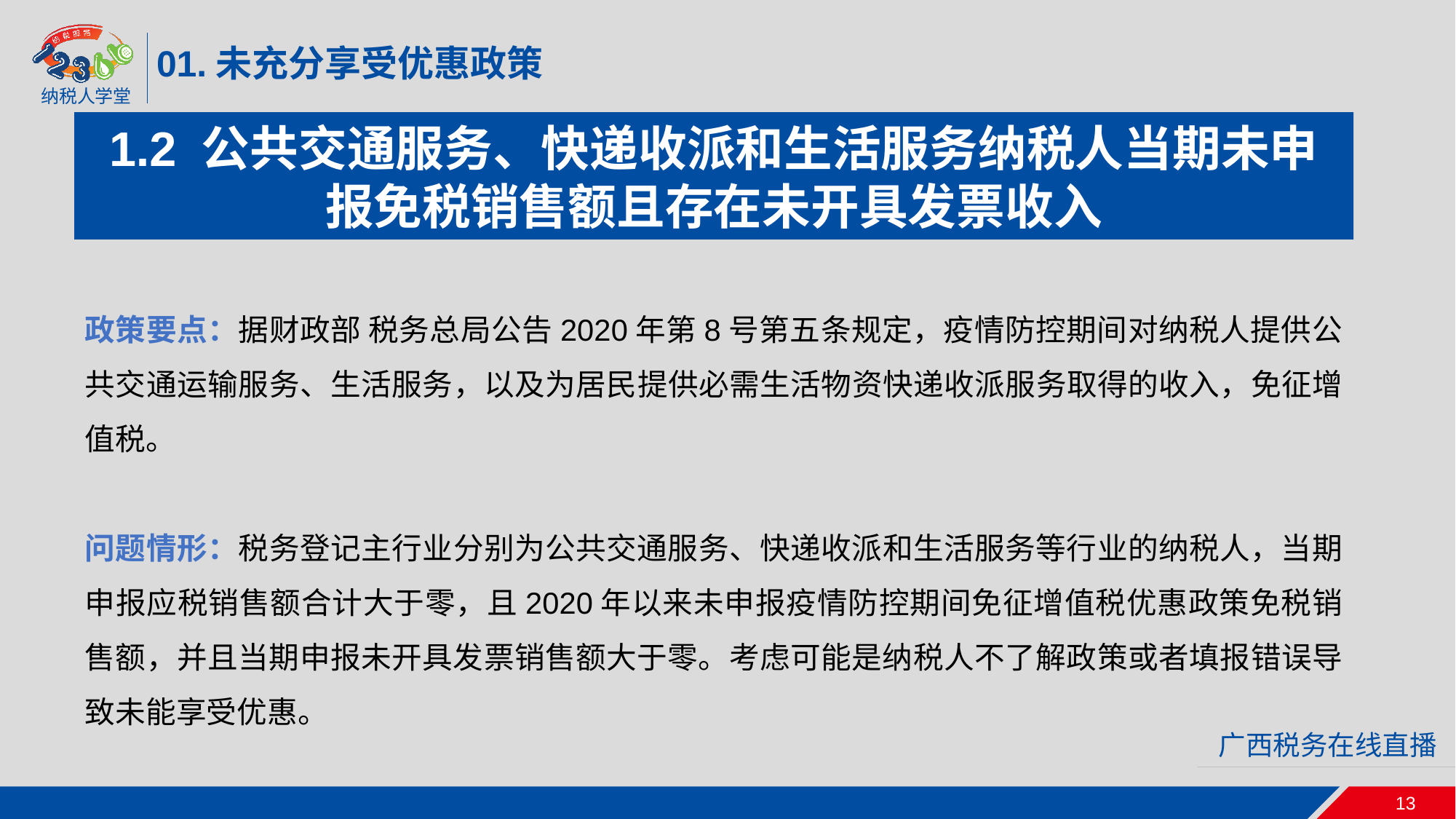

01.未充分享受优惠政策
1.2 公共交通服务、快递收派和生活服务纳税人当期未申报免税销售额且存在未开具发票收入

政策要点：据财政部 税务总局公告2020年第8号第五条规定，疫情防控期间对纳税人提供公共交通运输服务、生活服务，以及为居民提供必需生活物资快递收派服务取得的收入，免征增值税。

问题情形：税务登记主行业分别为公共交通服务、快递收派和生活服务等行业的纳税人，当期申报应税销售额合计大于零，且2020年以来未申报疫情防控期间免征增值税优惠政策免税销售额，并且当期申报未开具发票销售额大于零。考虑可能是纳税人不了解政策或者填报错误导致未能享受优惠。